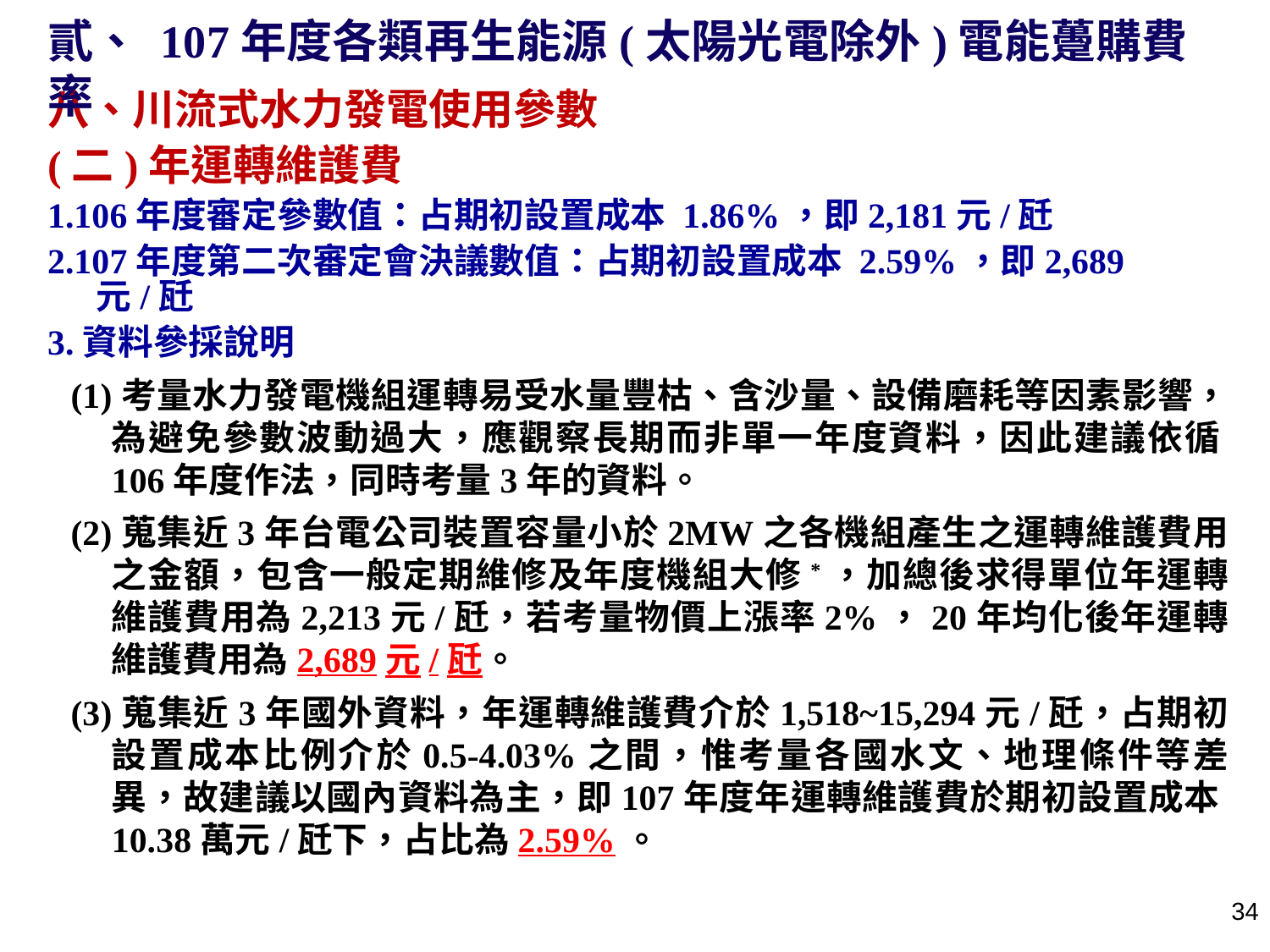

貳、 107年度各類再生能源(太陽光電除外)電能躉購費率
八、川流式水力發電使用參數
(二)年運轉維護費
1.106年度審定參數值：占期初設置成本 1.86%，即2,181元/瓩
2.107年度第二次審定會決議數值：占期初設置成本 2.59%，即2,689元/瓩
3.資料參採說明
(1)考量水力發電機組運轉易受水量豐枯、含沙量、設備磨耗等因素影響，為避免參數波動過大，應觀察長期而非單一年度資料，因此建議依循106年度作法，同時考量3年的資料。
(2)蒐集近3年台電公司裝置容量小於2MW之各機組產生之運轉維護費用之金額，包含一般定期維修及年度機組大修*，加總後求得單位年運轉維護費用為2,213元/瓩，若考量物價上漲率2%，20年均化後年運轉維護費用為2,689元/瓩。
(3)蒐集近3年國外資料，年運轉維護費介於1,518~15,294元/瓩，占期初設置成本比例介於0.5-4.03%之間，惟考量各國水文、地理條件等差異，故建議以國內資料為主，即107年度年運轉維護費於期初設置成本10.38萬元/瓩下，占比為2.59%。
34